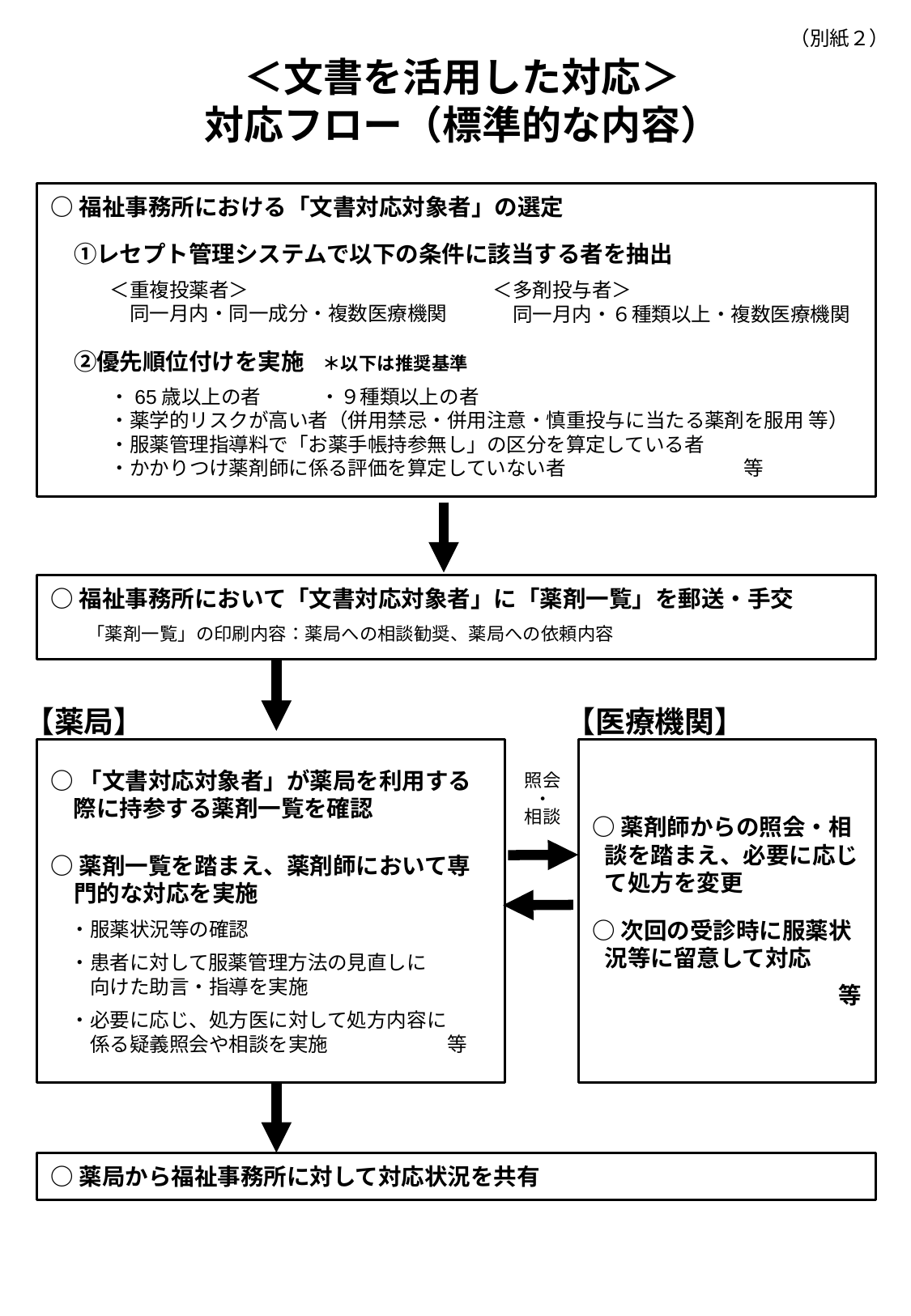

（別紙２）
＜文書を活用した対応＞
対応フロー（標準的な内容）
○福祉事務所における「文書対応対象者」の選定
　①レセプト管理システムで以下の条件に該当する者を抽出
　　　＜重複投薬者＞
　　　　同一月内・同一成分・複数医療機関

　②優先順位付けを実施　＊以下は推奨基準
　　　・65歳以上の者　　　・９種類以上の者
　　　・薬学的リスクが高い者（併用禁忌・併用注意・慎重投与に当たる薬剤を服用 等）
　　　・服薬管理指導料で「お薬手帳持参無し」の区分を算定している者
　　　・かかりつけ薬剤師に係る評価を算定していない者　　　　　　　　　等
＜多剤投与者＞
　同一月内・６種類以上・複数医療機関
○福祉事務所において「文書対応対象者」に「薬剤一覧」を郵送・手交
　　「薬剤一覧」の印刷内容：薬局への相談勧奨、薬局への依頼内容
【薬局】
【医療機関】
○「文書対応対象者」が薬局を利用する際に持参する薬剤一覧を確認
○薬剤一覧を踏まえ、薬剤師において専門的な対応を実施
　・服薬状況等の確認
　・患者に対して服薬管理方法の見直しに
　　向けた助言・指導を実施
　・必要に応じ、処方医に対して処方内容に
　　係る疑義照会や相談を実施　　　　　　等
○薬剤師からの照会・相談を踏まえ、必要に応じて処方を変更
○次回の受診時に服薬状況等に留意して対応
　等
照会
・
相談
○薬局から福祉事務所に対して対応状況を共有